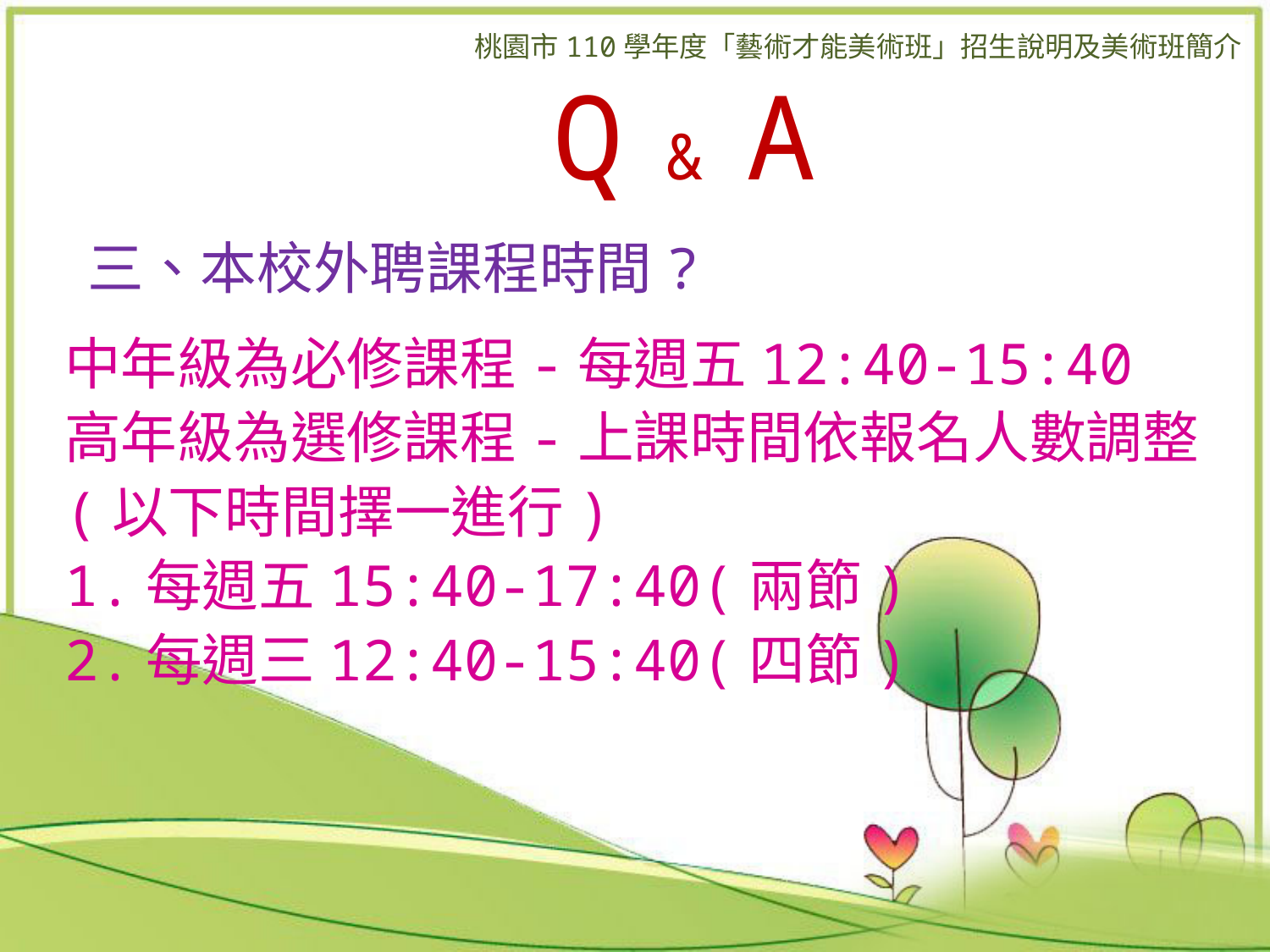

Q & A
三、本校外聘課程時間?
中年級為必修課程-每週五12:40-15:40
高年級為選修課程-上課時間依報名人數調整
(以下時間擇一進行)
1.每週五15:40-17:40(兩節)
2.每週三12:40-15:40(四節)